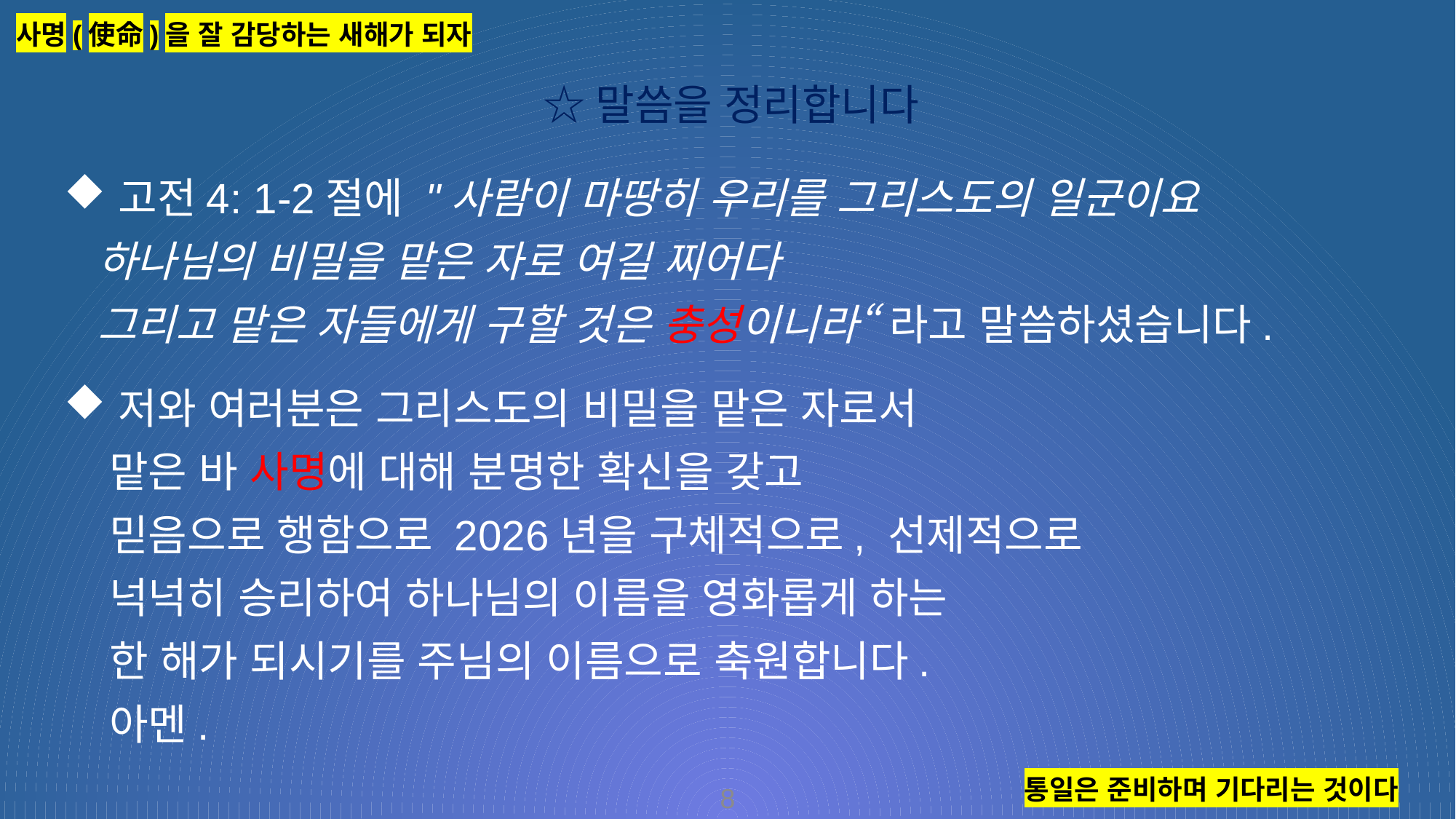

사명(使命)을 잘 감당하는 새해가 되자
☆말씀을 정리합니다

고전4: 1-2절에 "사람이 마땅히 우리를 그리스도의 일군이요
  하나님의 비밀을 맡은 자로 여길 찌어다
  그리고 맡은 자들에게 구할 것은 충성이니라“ 라고 말씀하셨습니다.

저와 여러분은 그리스도의 비밀을 맡은 자로서
   맡은 바 사명에 대해 분명한 확신을 갖고
   믿음으로 행함으로 2026년을 구체적으로, 선제적으로
   넉넉히 승리하여 하나님의 이름을 영화롭게 하는
   한 해가 되시기를 주님의 이름으로 축원합니다.
   아멘.
통일은 준비하며 기다리는 것이다
8